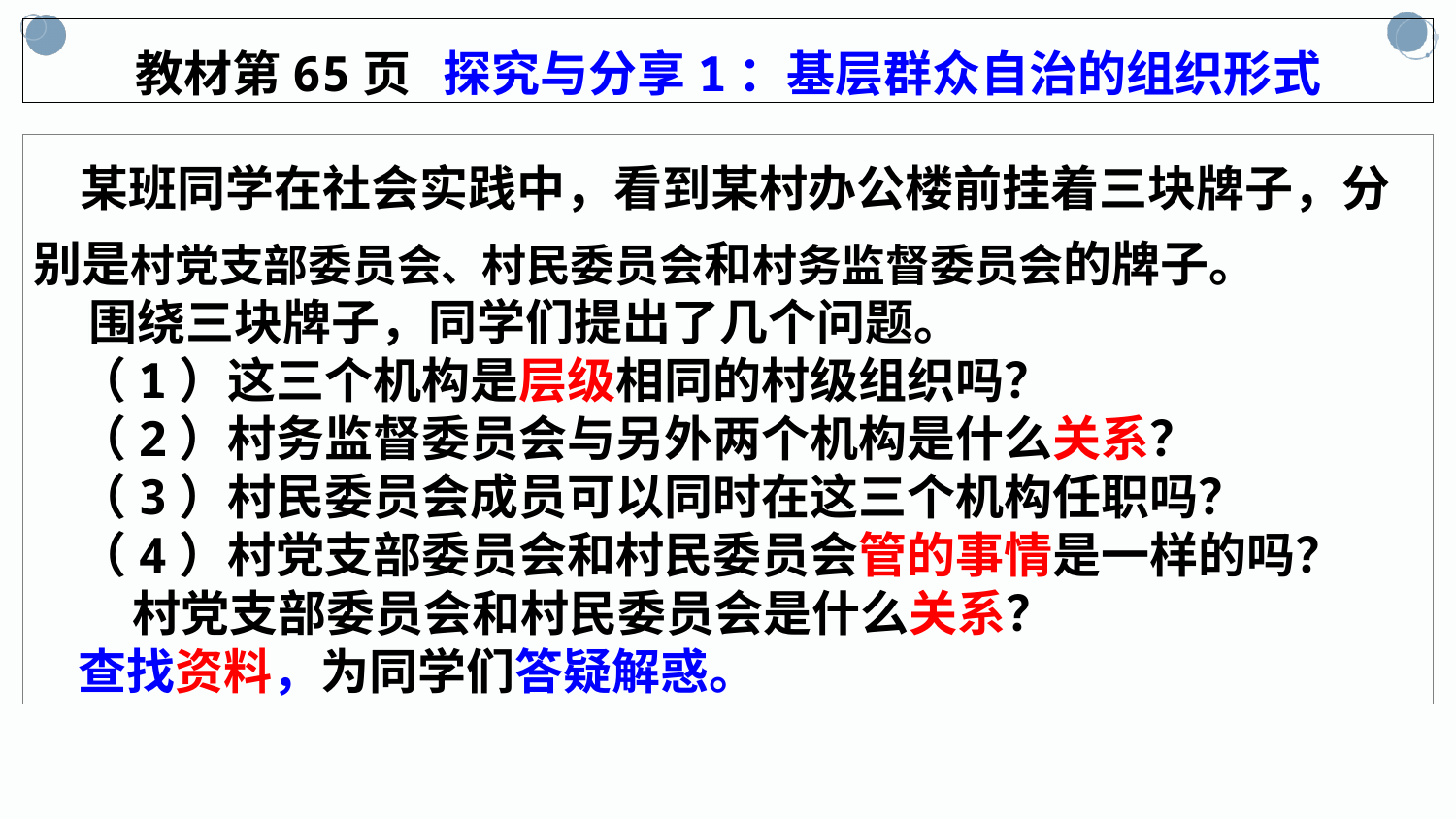

教材第65页   探究与分享1：基层群众自治的组织形式
    某班同学在社会实践中，看到某村办公楼前挂着三块牌子，分别是村党支部委员会、村民委员会和村务监督委员会的牌子。
    围绕三块牌子，同学们提出了几个问题。
   （1）这三个机构是层级相同的村级组织吗？
   （2）村务监督委员会与另外两个机构是什么关系？
   （3）村民委员会成员可以同时在这三个机构任职吗？
   （4）村党支部委员会和村民委员会管的事情是一样的吗？
        村党支部委员会和村民委员会是什么关系？
   查找资料，为同学们答疑解惑。